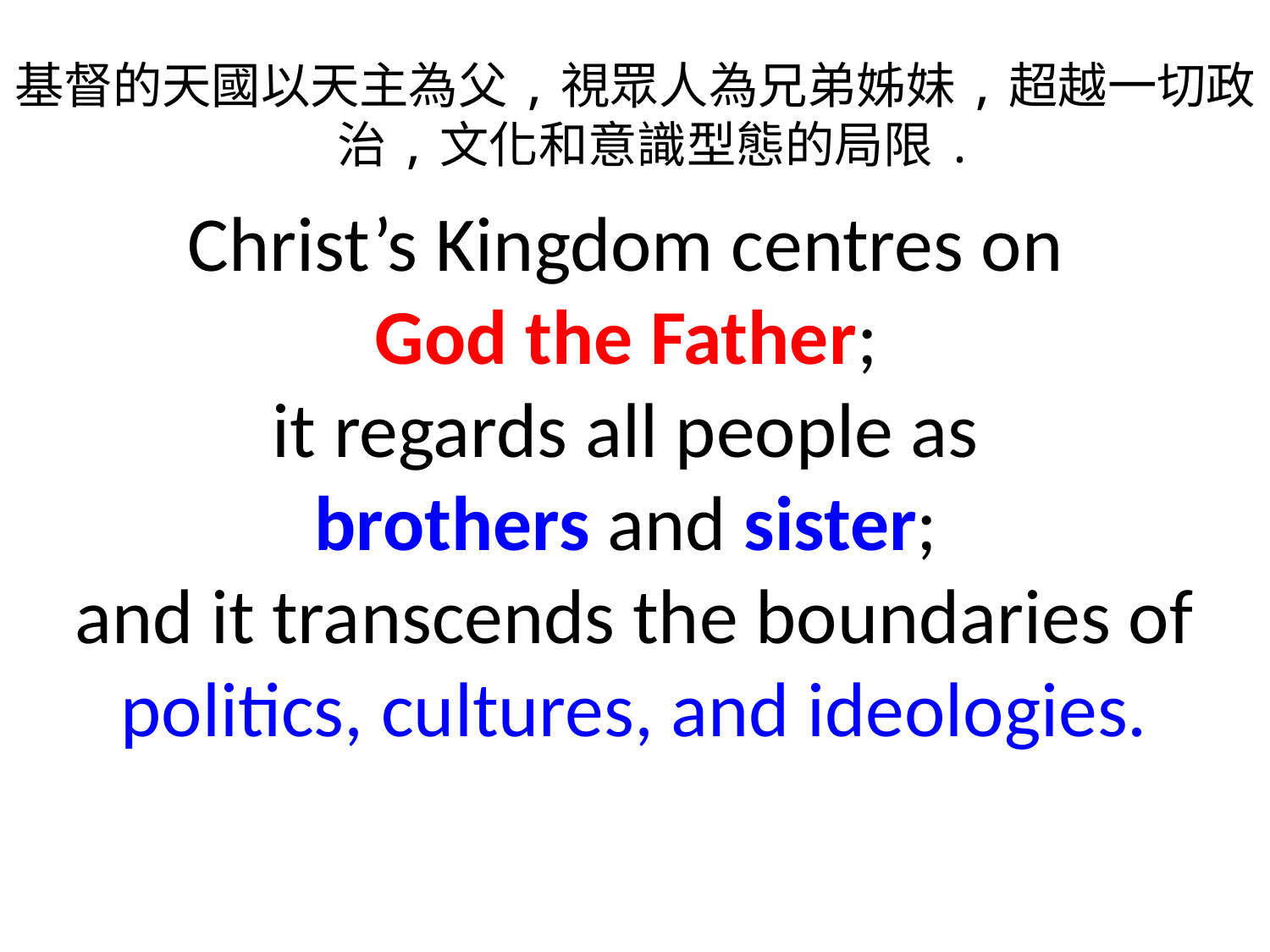

基督的天國以天主為父,視眾人為兄弟姊妹,超越一切政治,文化和意識型態的局限.
Christ’s Kingdom centres on
God the Father;
it regards all people as
brothers and sister;
and it transcends the boundaries of politics, cultures, and ideologies.